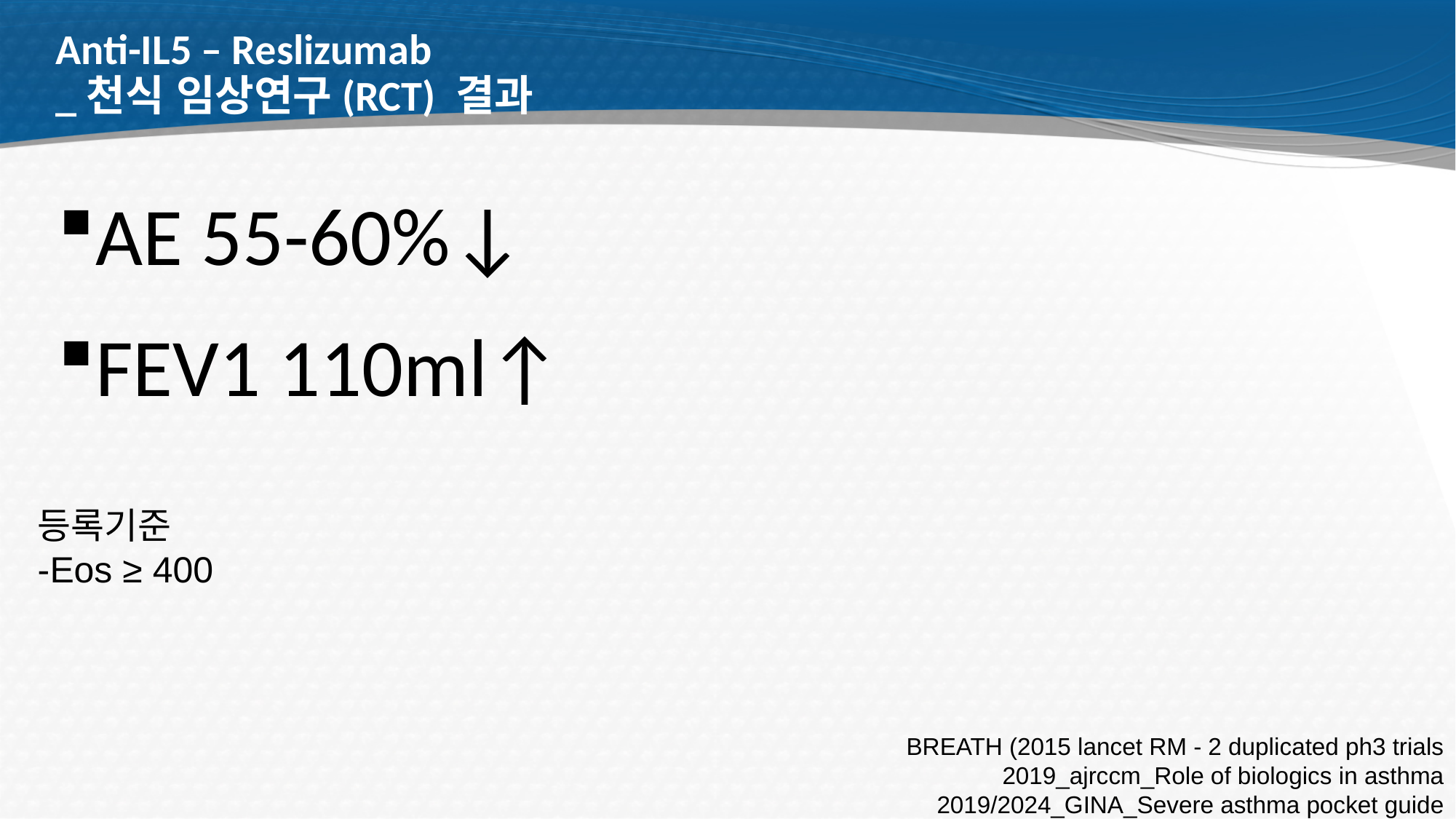

# Anti-IL5 – Reslizumab _천식 임상연구(RCT) 결과
AE 55-60%↓
FEV1 110ml↑
등록기준
-Eos ≥ 400
BREATH (2015 lancet RM - 2 duplicated ph3 trials
2019_ajrccm_Role of biologics in asthma
2019/2024_GINA_Severe asthma pocket guide